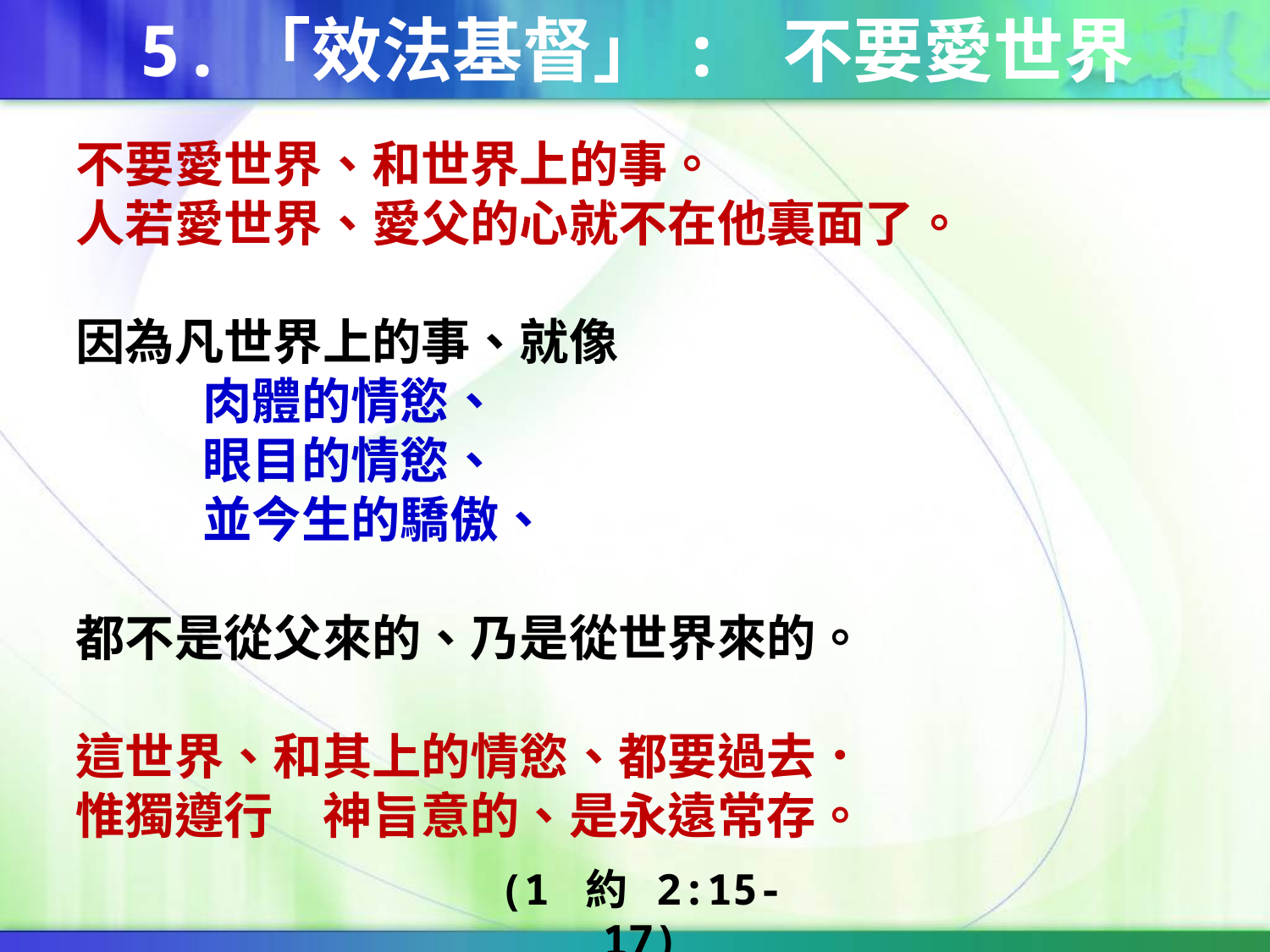

5.「效法基督」: 不要愛世界
不要愛世界、和世界上的事。
人若愛世界、愛父的心就不在他裏面了。

因為凡世界上的事、就像
肉體的情慾、
眼目的情慾、
並今生的驕傲、

都不是從父來的、乃是從世界來的。

這世界、和其上的情慾、都要過去．
惟獨遵行　神旨意的、是永遠常存。
(1 約  2:15-17)